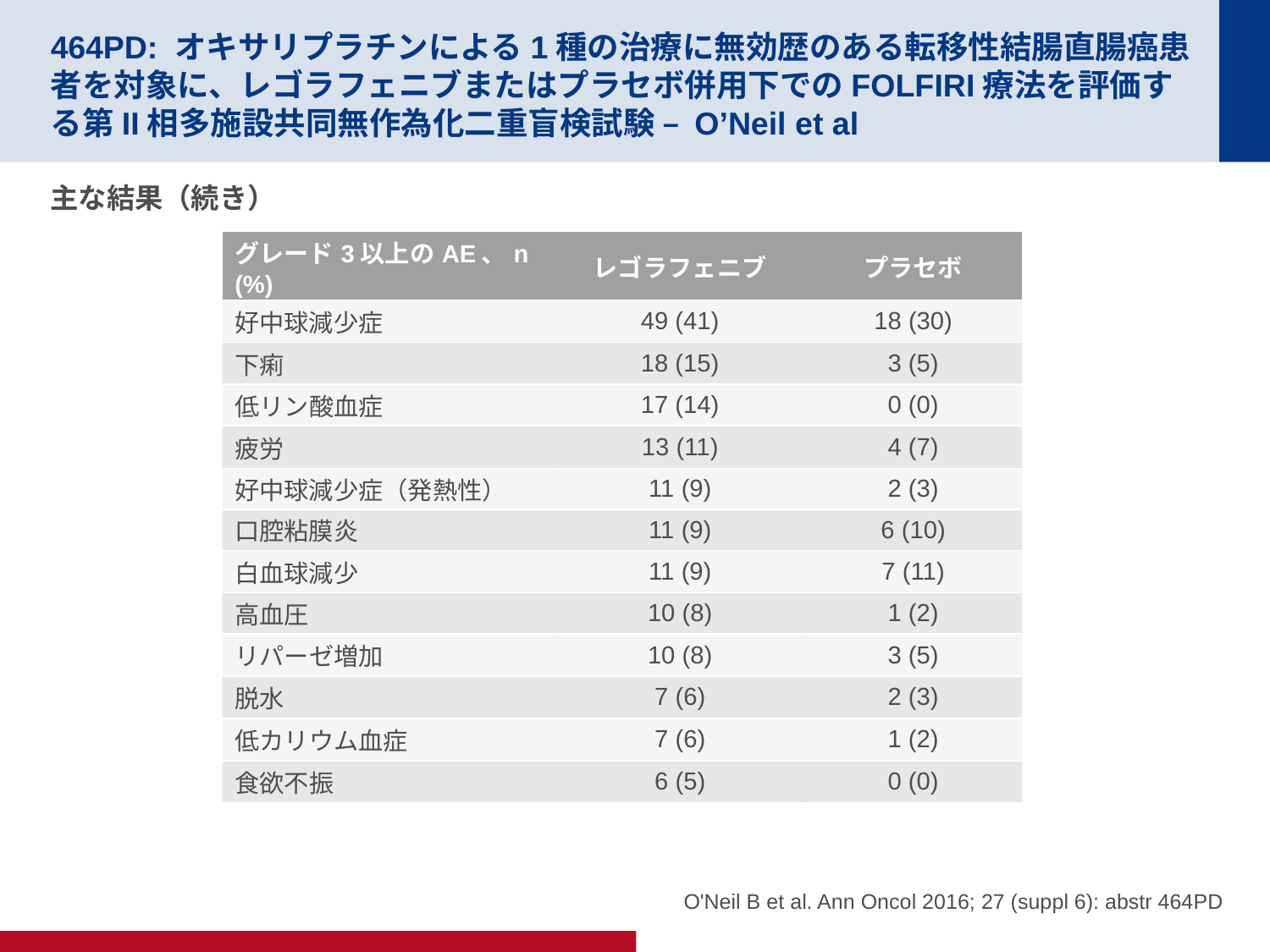

# 464PD: オキサリプラチンによる1種の治療に無効歴のある転移性結腸直腸癌患者を対象に、レゴラフェニブまたはプラセボ併用下でのFOLFIRI療法を評価する第II相多施設共同無作為化二重盲検試験 – O’Neil et al
主な結果（続き）
| グレード3以上のAE、n (%) | レゴラフェニブ | プラセボ |
| --- | --- | --- |
| 好中球減少症 | 49 (41) | 18 (30) |
| 下痢 | 18 (15) | 3 (5) |
| 低リン酸血症 | 17 (14) | 0 (0) |
| 疲労 | 13 (11) | 4 (7) |
| 好中球減少症（発熱性） | 11 (9) | 2 (3) |
| 口腔粘膜炎 | 11 (9) | 6 (10) |
| 白血球減少 | 11 (9) | 7 (11) |
| 高血圧 | 10 (8) | 1 (2) |
| リパーゼ増加 | 10 (8) | 3 (5) |
| 脱水 | 7 (6) | 2 (3) |
| 低カリウム血症 | 7 (6) | 1 (2) |
| 食欲不振 | 6 (5) | 0 (0) |
O'Neil B et al. Ann Oncol 2016; 27 (suppl 6): abstr 464PD